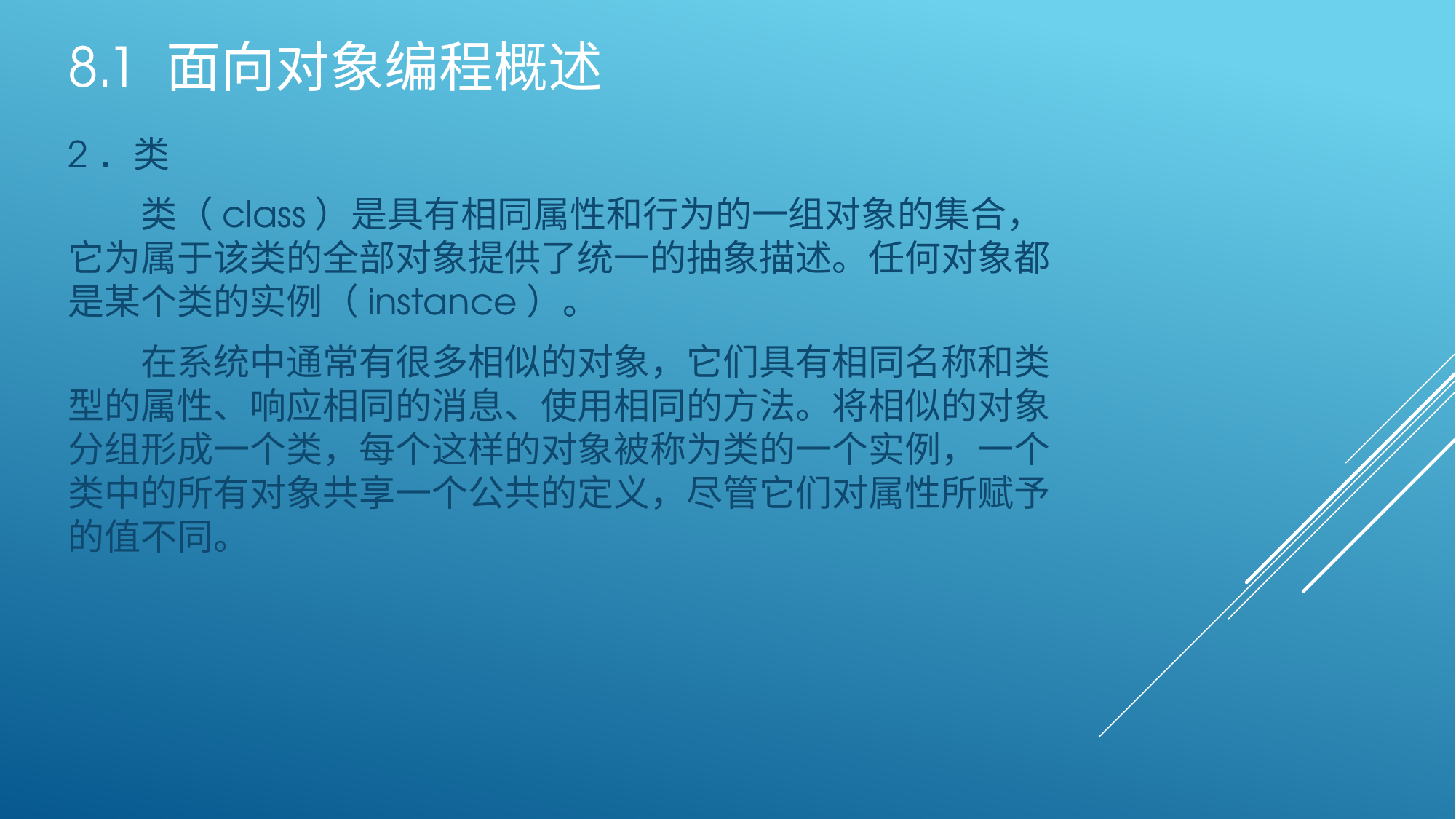

# 8.1 面向对象编程概述
2．类
　　类（class）是具有相同属性和行为的一组对象的集合，它为属于该类的全部对象提供了统一的抽象描述。任何对象都是某个类的实例（instance）。
　　在系统中通常有很多相似的对象，它们具有相同名称和类型的属性、响应相同的消息、使用相同的方法。将相似的对象分组形成一个类，每个这样的对象被称为类的一个实例，一个类中的所有对象共享一个公共的定义，尽管它们对属性所赋予的值不同。